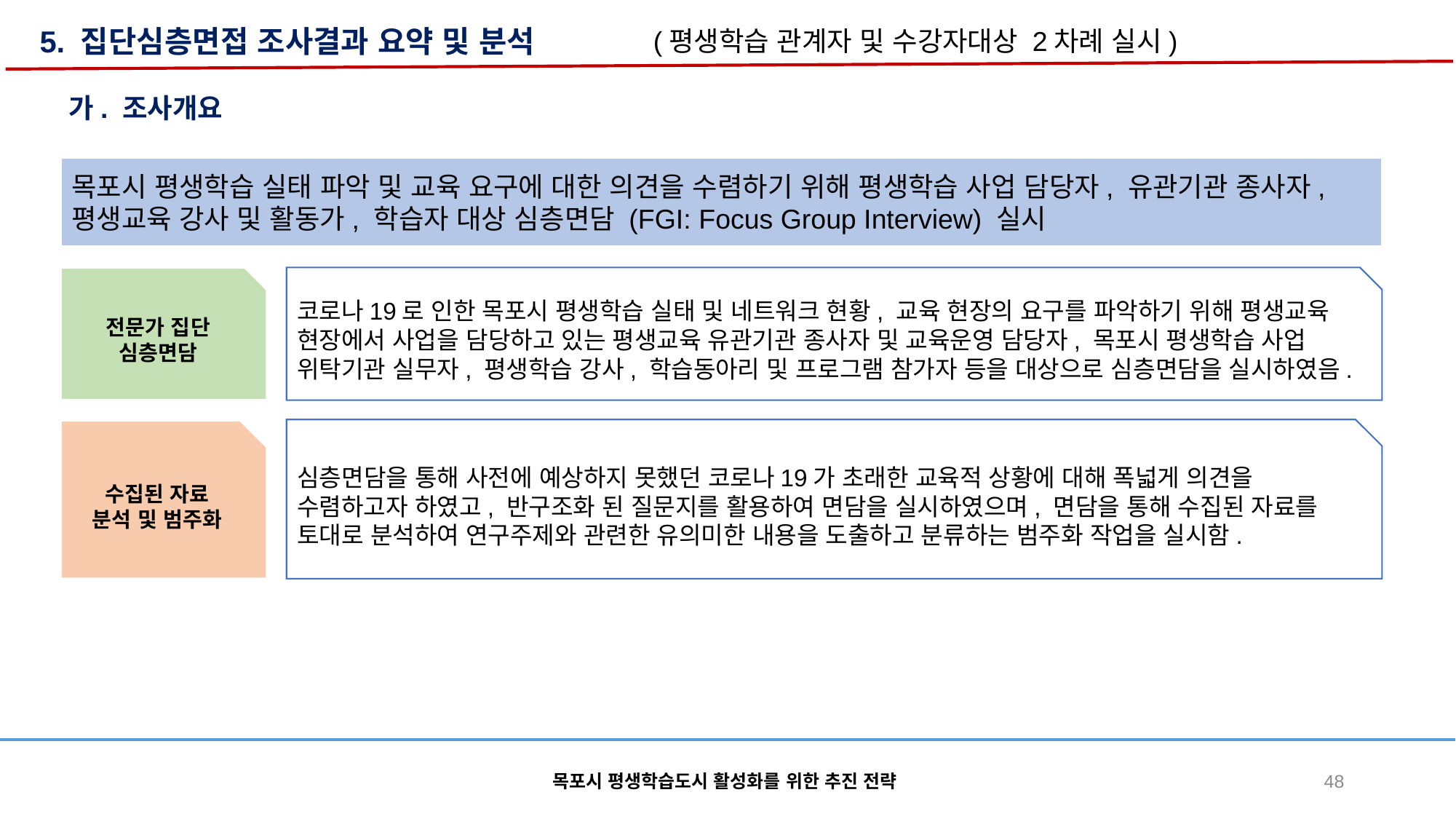

5. 집단심층면접 조사결과 요약 및 분석
(평생학습 관계자 및 수강자대상 2차례 실시)
가. 조사개요
목포시 평생학습 실태 파악 및 교육 요구에 대한 의견을 수렴하기 위해 평생학습 사업 담당자, 유관기관 종사자, 평생교육 강사 및 활동가, 학습자 대상 심층면담 (FGI: Focus Group Interview) 실시
전문가 집단
심층면담
코로나19로 인한 목포시 평생학습 실태 및 네트워크 현황, 교육 현장의 요구를 파악하기 위해 평생교육 현장에서 사업을 담당하고 있는 평생교육 유관기관 종사자 및 교육운영 담당자, 목포시 평생학습 사업 위탁기관 실무자, 평생학습 강사, 학습동아리 및 프로그램 참가자 등을 대상으로 심층면담을 실시하였음.
심층면담을 통해 사전에 예상하지 못했던 코로나19가 초래한 교육적 상황에 대해 폭넓게 의견을 수렴하고자 하였고, 반구조화 된 질문지를 활용하여 면담을 실시하였으며, 면담을 통해 수집된 자료를 토대로 분석하여 연구주제와 관련한 유의미한 내용을 도출하고 분류하는 범주화 작업을 실시함.
수집된 자료
분석 및 범주화
목포시 평생학습도시 활성화를 위한 추진 전략
48